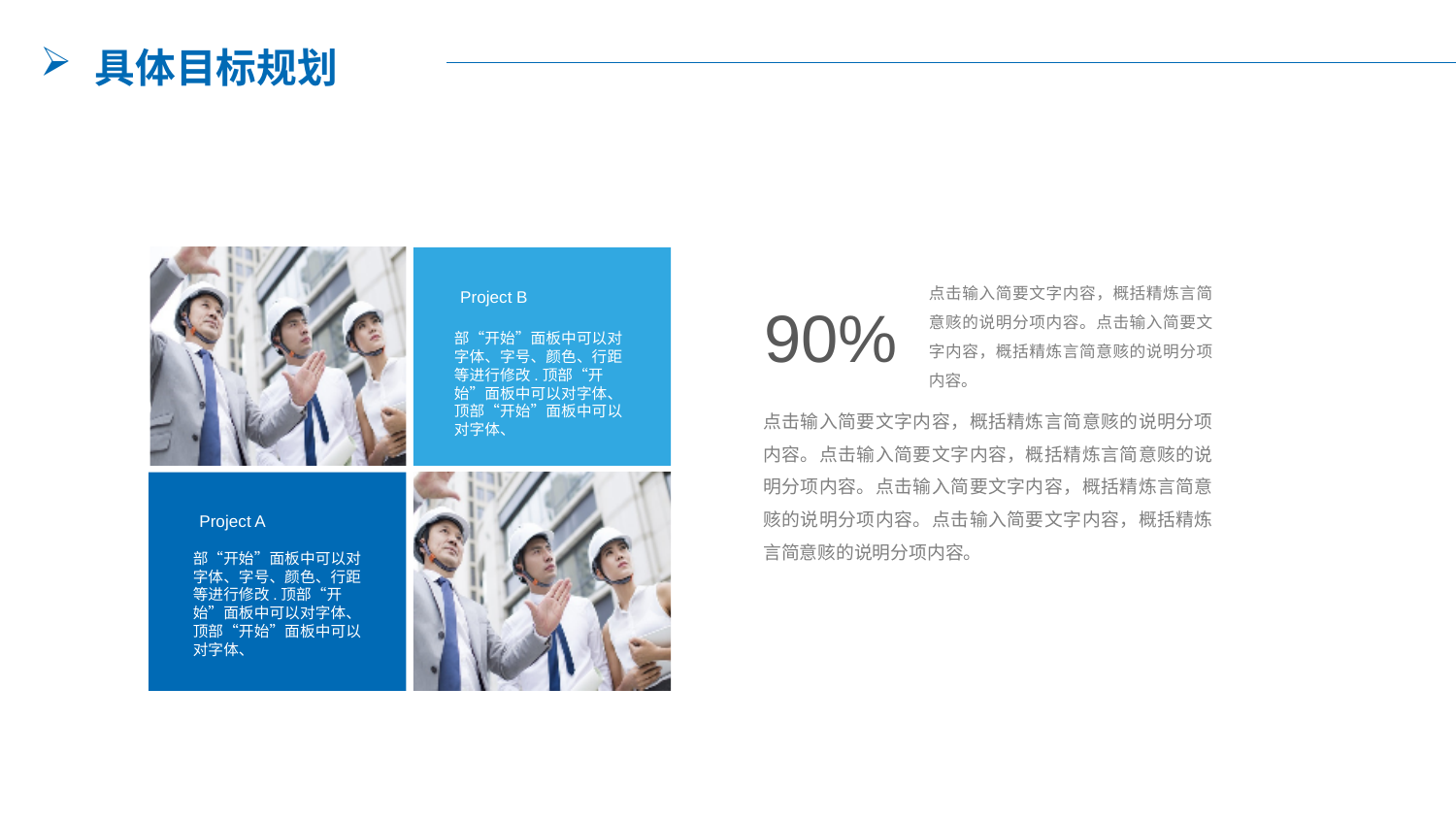

具体目标规划

Project A
部“开始”面板中可以对字体、字号、颜色、行距等进行修改.顶部“开始”面板中可以对字体、顶部“开始”面板中可以对字体、

Project B
部“开始”面板中可以对字体、字号、颜色、行距等进行修改.顶部“开始”面板中可以对字体、顶部“开始”面板中可以对字体、

点击输入简要文字内容，概括精炼言简意赅的说明分项内容。点击输入简要文字内容，概括精炼言简意赅的说明分项内容。
点击输入简要文字内容，概括精炼言简意赅的说明分项内容。点击输入简要文字内容，概括精炼言简意赅的说明分项内容。点击输入简要文字内容，概括精炼言简意赅的说明分项内容。点击输入简要文字内容，概括精炼言简意赅的说明分项内容。
90%